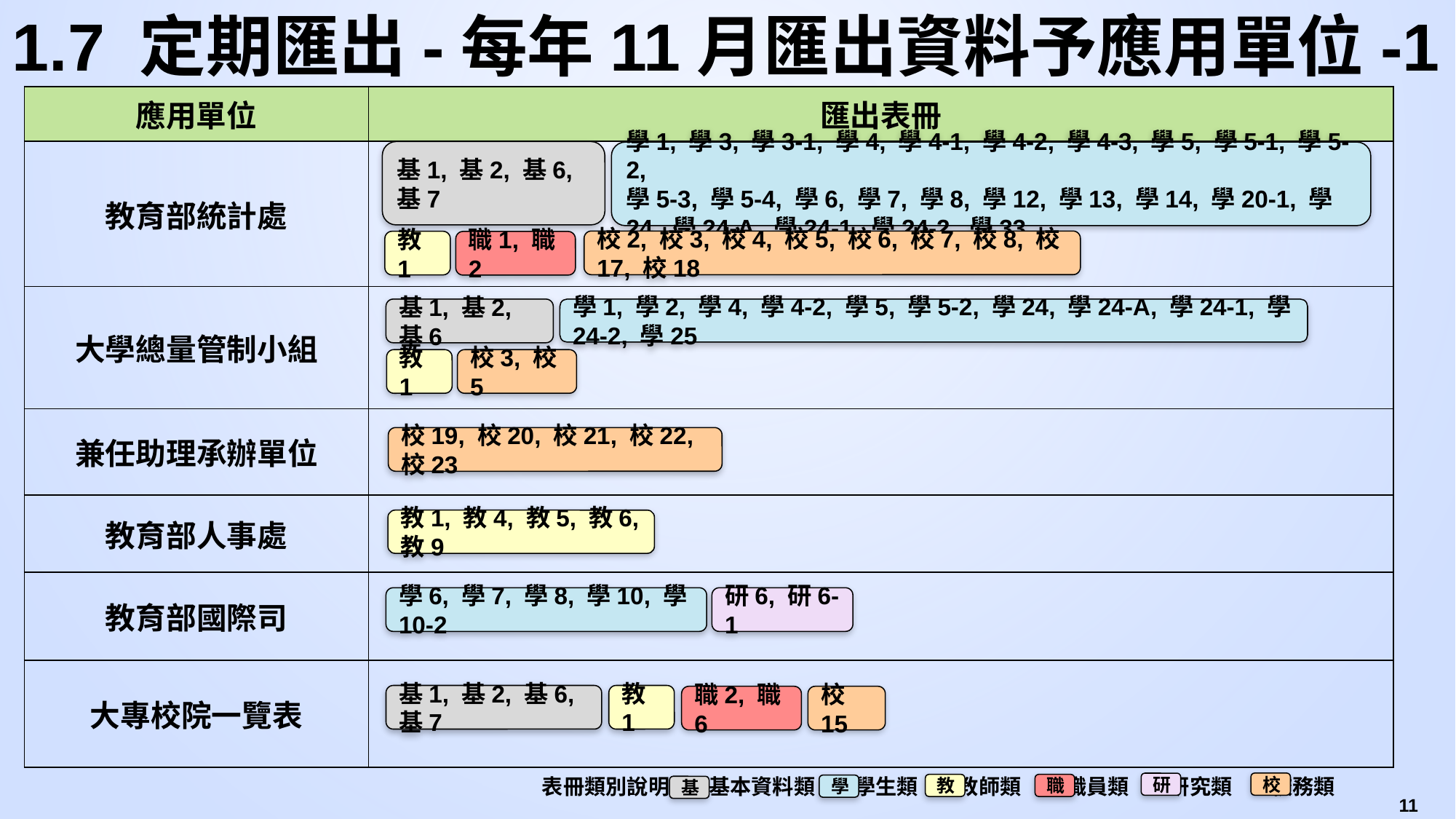

# 1.7 定期匯出-每年11月匯出資料予應用單位-1
| 應用單位 | 匯出表冊 |
| --- | --- |
| 教育部統計處 |  |
| 大學總量管制小組 |  |
| 兼任助理承辦單位 |  |
| 教育部人事處 |  |
| 教育部國際司 |  |
| 大專校院一覽表 |  |
基1, 基2, 基6, 基7
學1, 學3, 學3-1, 學4, 學4-1, 學4-2, 學4-3, 學5, 學5-1, 學5-2,
學5-3, 學5-4, 學6, 學7, 學8, 學12, 學13, 學14, 學20-1, 學24, 學24-A, 學24-1, 學24-2, 學33
校2, 校3, 校4, 校5, 校6, 校7, 校8, 校17, 校18
教1
職1, 職2
基1, 基2, 基6
學1, 學2, 學4, 學4-2, 學5, 學5-2, 學24, 學24-A, 學24-1, 學24-2, 學25
教1
校3, 校5
校19, 校20, 校21, 校22, 校23
教1, 教4, 教5, 教6, 教9
學6, 學7, 學8, 學10, 學10-2
研6, 研6-1
基1, 基2, 基6, 基7
教1
職2, 職6
校15
表冊類別說明        基本資料類        學生類        教師類         職員類        研究類        校務類
校
研
職
教
學
基